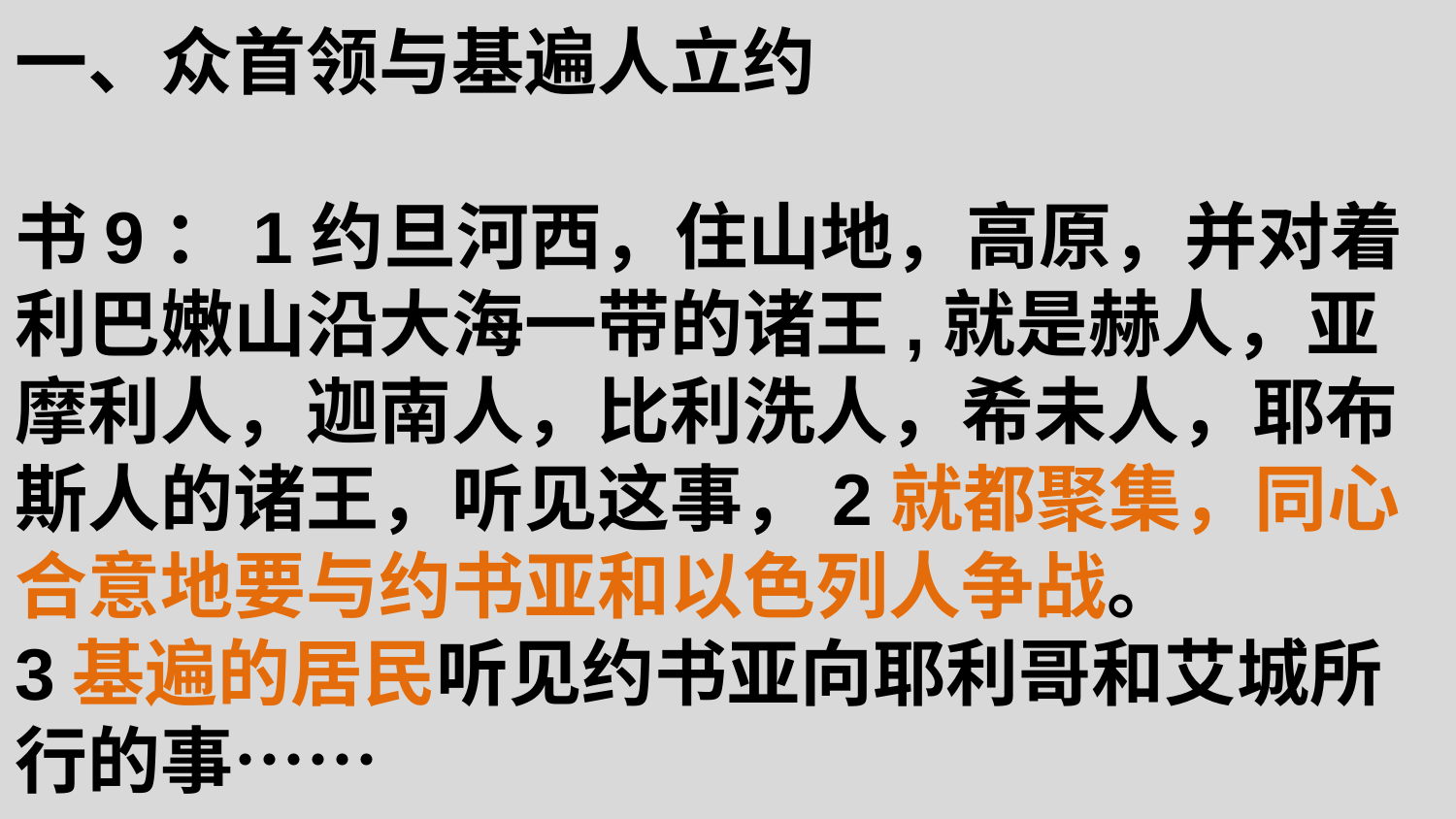

# 一、众首领与基遍人立约 书9：1约旦河西，住山地，高原，并对着利巴嫩山沿大海一带的诸王,就是赫人，亚摩利人，迦南人，比利洗人，希未人，耶布斯人的诸王，听见这事，2就都聚集，同心合意地要与约书亚和以色列人争战。 3基遍的居民听见约书亚向耶利哥和艾城所行的事……